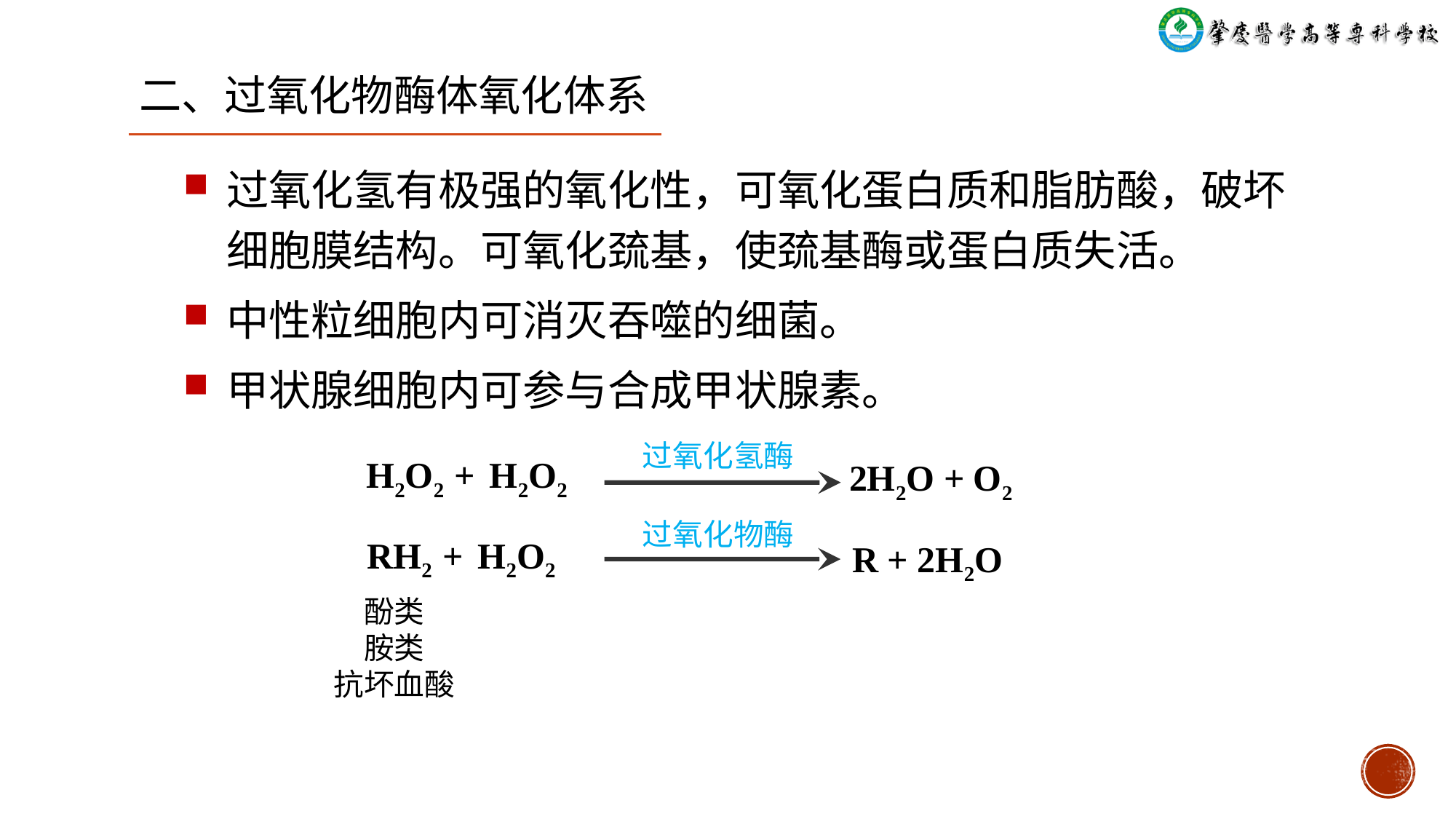

二、过氧化物酶体氧化体系
过氧化氢有极强的氧化性，可氧化蛋白质和脂肪酸，破坏细胞膜结构。可氧化巯基，使巯基酶或蛋白质失活。
中性粒细胞内可消灭吞噬的细菌。
甲状腺细胞内可参与合成甲状腺素。
过氧化氢酶
H2O2  +  H2O2
2H2O + O2

过氧化物酶
RH2  +  H2O2
R + 2H2O

酚类
胺类
抗坏血酸